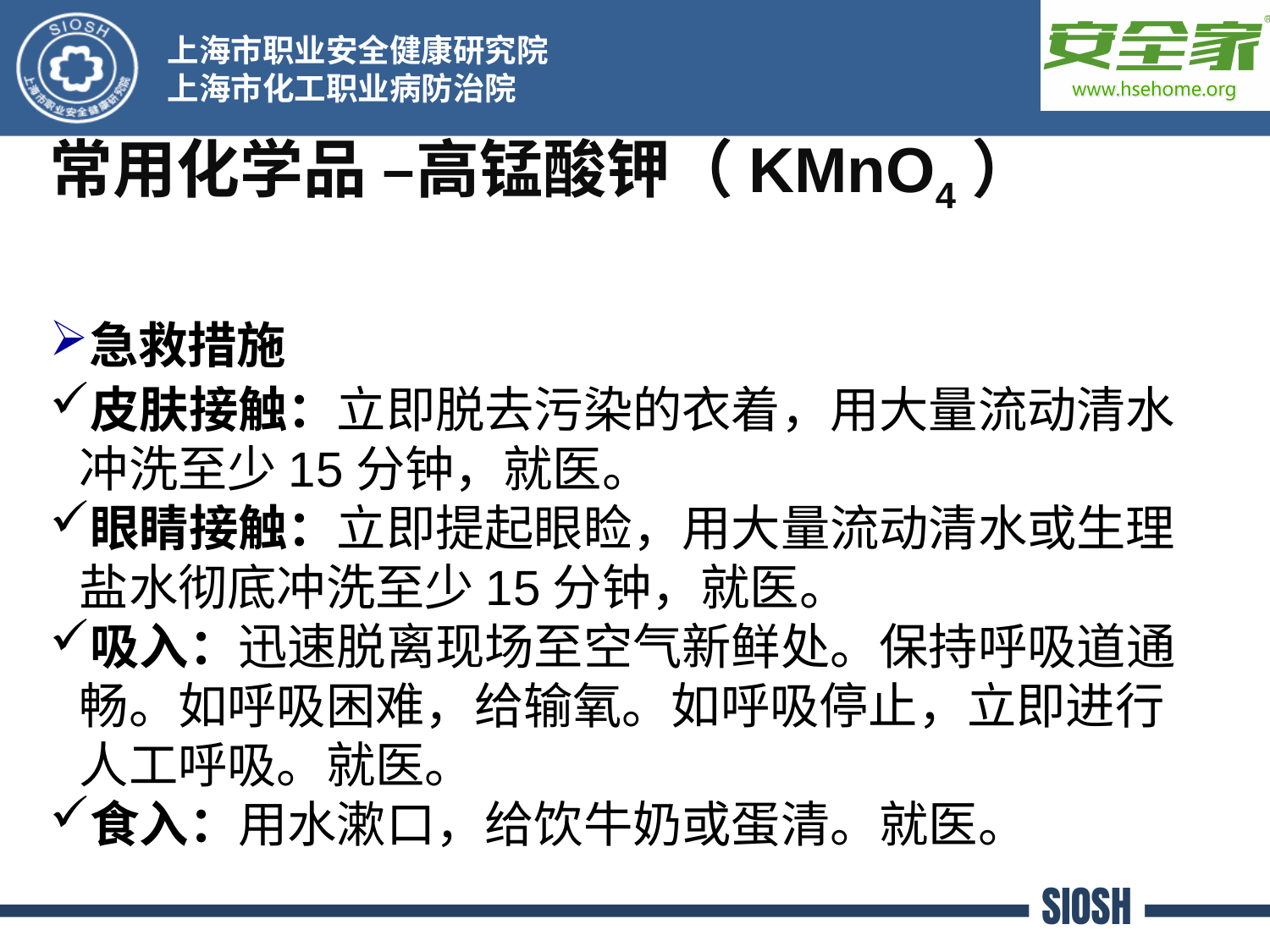

常用化学品 –高锰酸钾（KMnO4）

急救措施
皮肤接触：立即脱去污染的衣着，用大量流动清水冲洗至少15分钟，就医。
眼睛接触：立即提起眼睑，用大量流动清水或生理盐水彻底冲洗至少15分钟，就医。
吸入：迅速脱离现场至空气新鲜处。保持呼吸道通畅。如呼吸困难，给输氧。如呼吸停止，立即进行人工呼吸。就医。
食入：用水漱口，给饮牛奶或蛋清。就医。